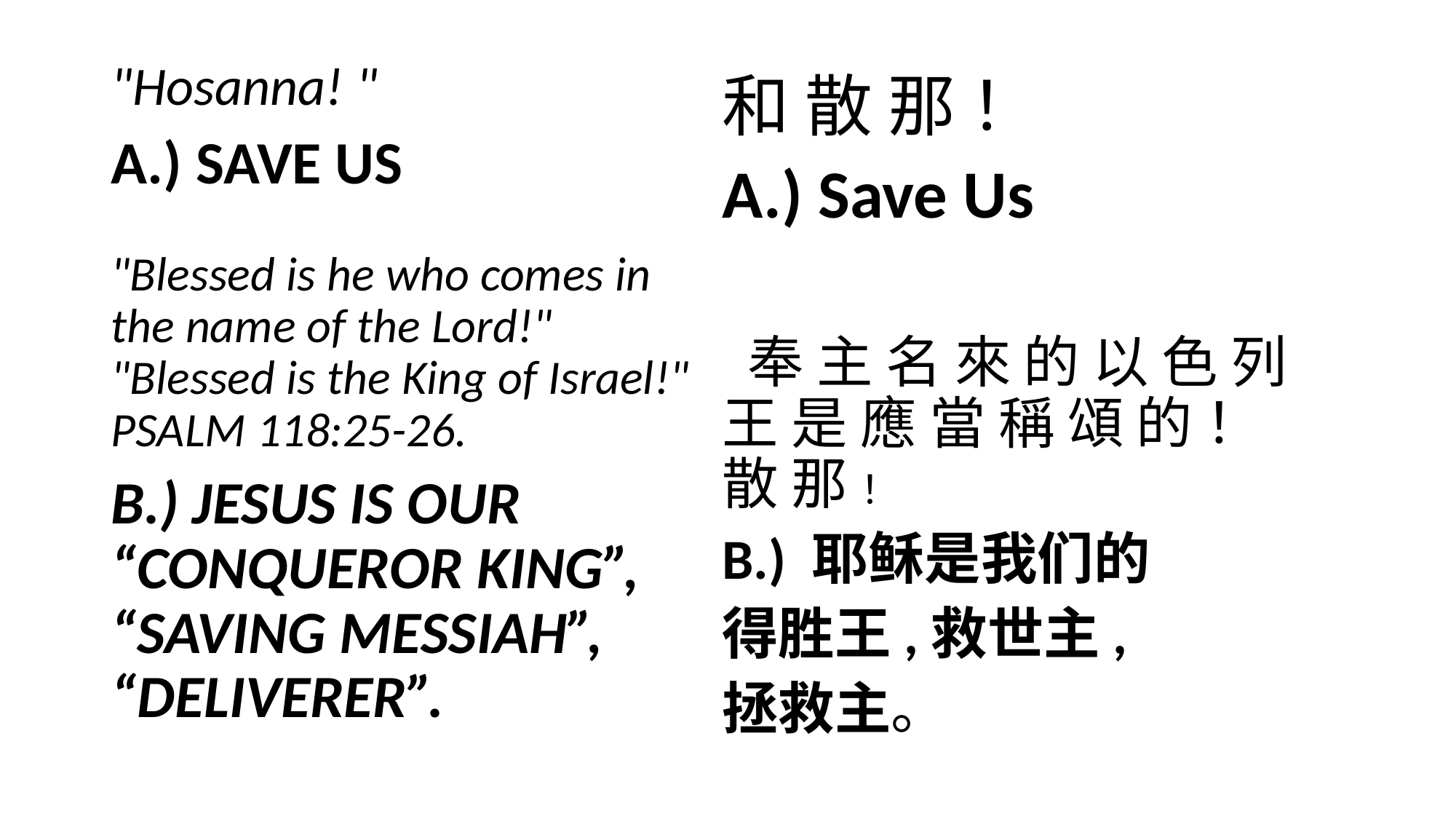

"Hosanna! "
A.) SAVE US

"Blessed is he who comes in the name of the Lord!"   "Blessed is the King of Israel!"  PSALM 118:25-26.
B.) JESUS IS OUR “CONQUEROR KING”, “SAVING MESSIAH”, “DELIVERER”.
和 散 那 ！
A.) Save Us

 奉 主 名 來 的 以 色 列 王 是 應 當 稱 頌 的 ！ 散 那 ！
B.) 耶稣是我们的
得胜王,救世主,
拯救主。
#